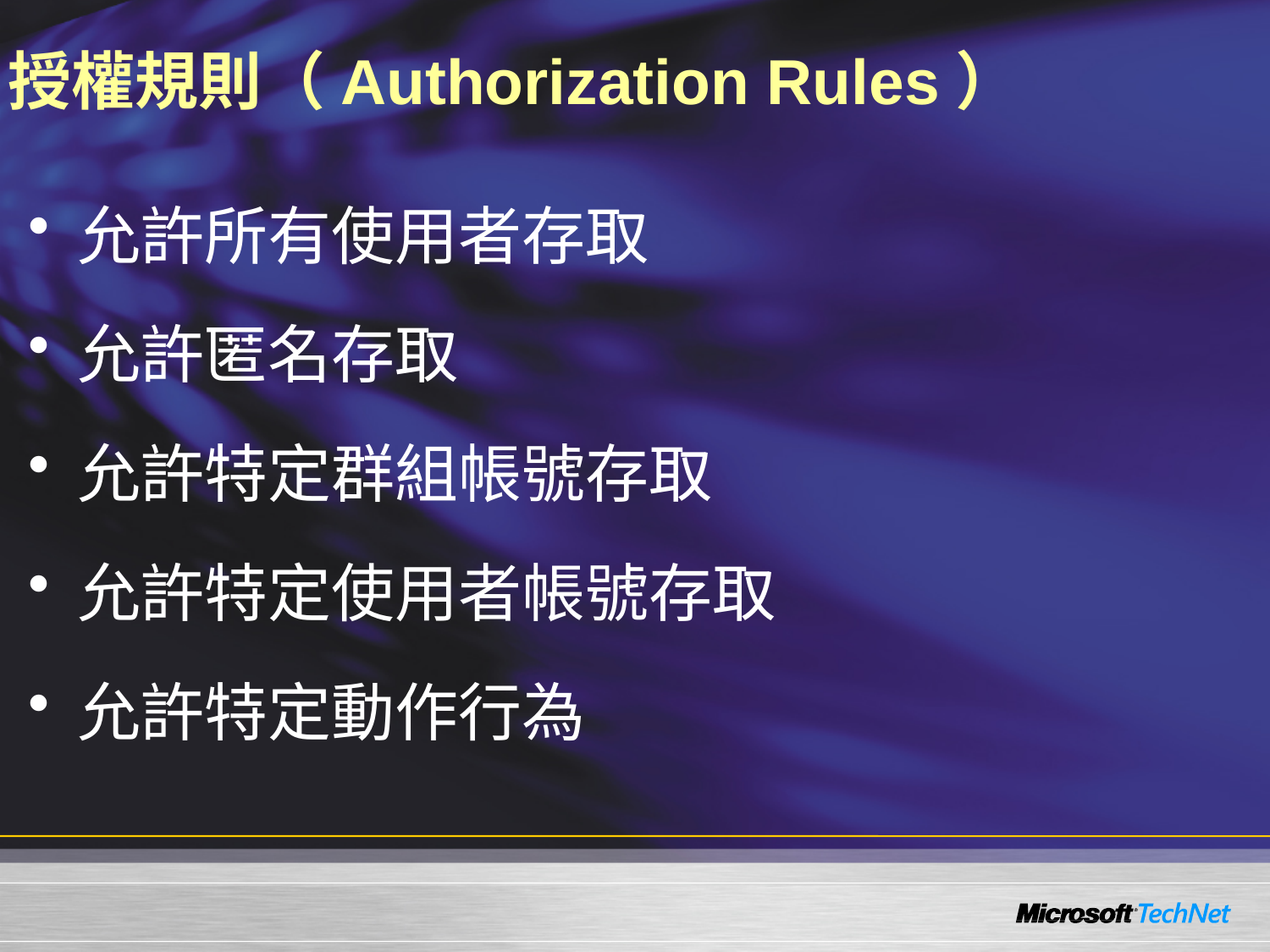

# 授權規則（Authorization Rules）
允許所有使用者存取
允許匿名存取
允許特定群組帳號存取
允許特定使用者帳號存取
允許特定動作行為